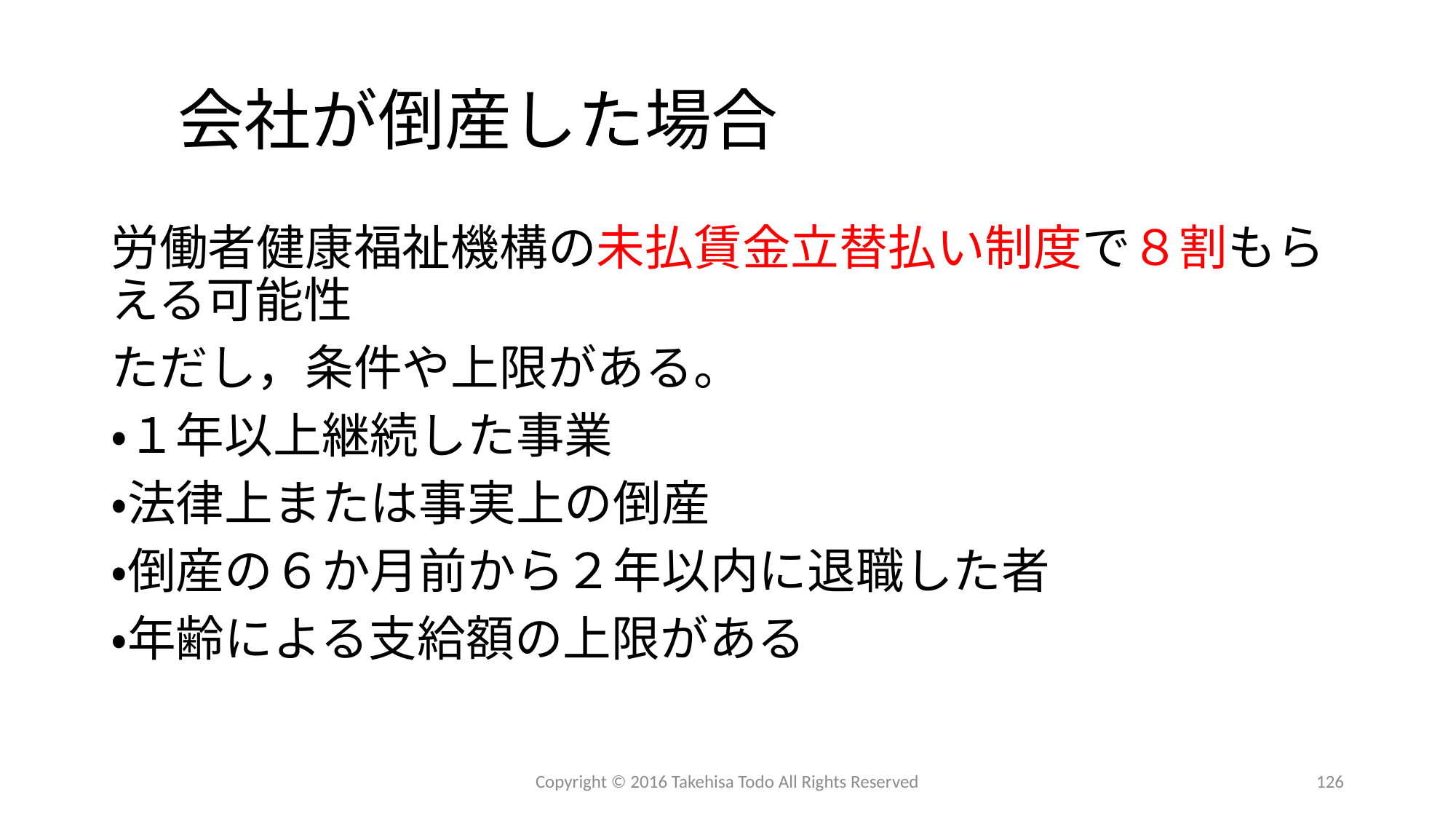

# 会社が倒産した場合
労働者健康福祉機構の未払賃金立替払い制度で８割もらえる可能性
ただし，条件や上限がある。
・１年以上継続した事業
・法律上または事実上の倒産
・倒産の６か月前から２年以内に退職した者
・年齢による支給額の上限がある
Copyright © 2016 Takehisa Todo All Rights Reserved
126